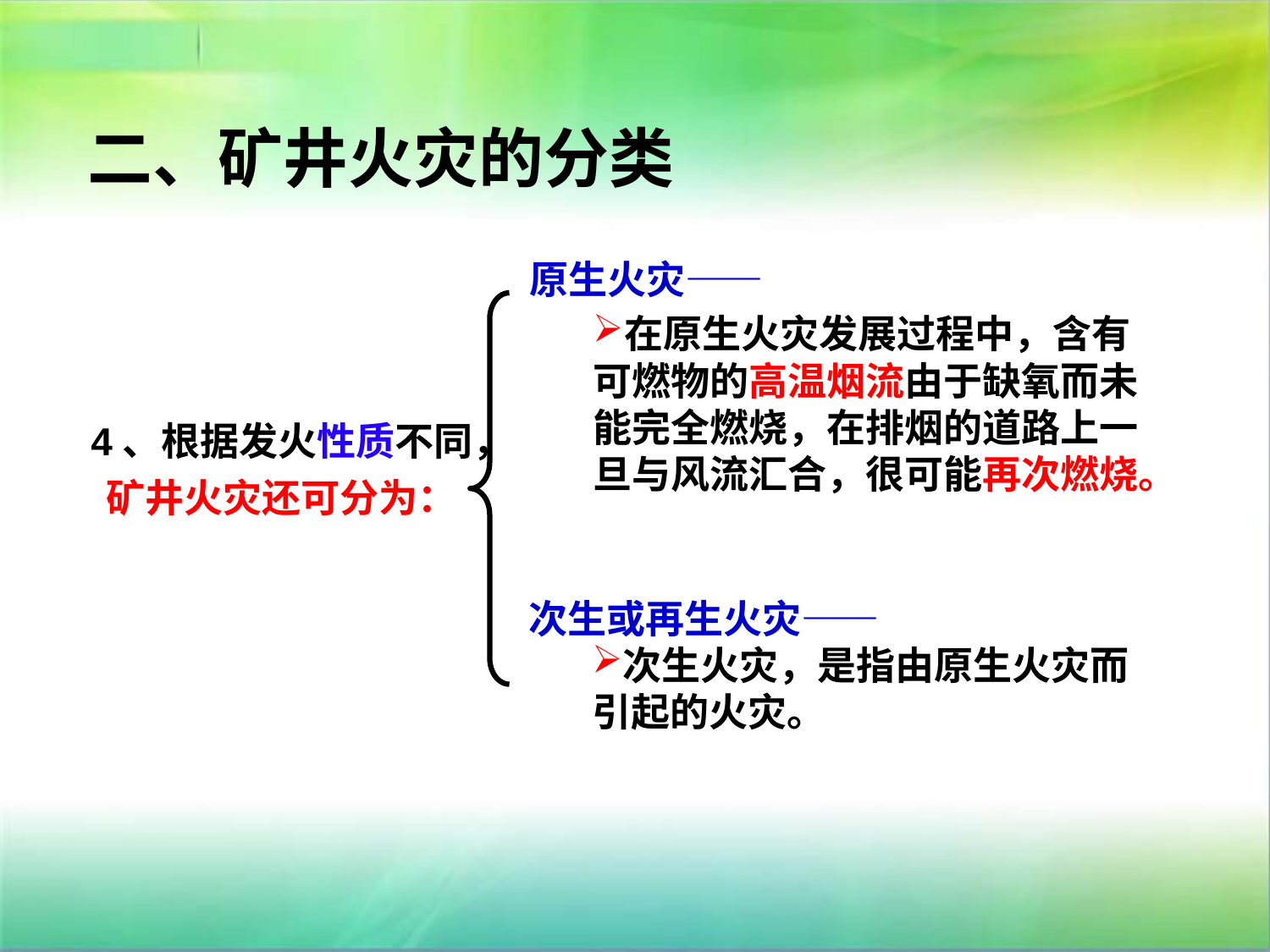

# 二、矿井火灾的分类
原生火灾——
在原生火灾发展过程中，含有可燃物的高温烟流由于缺氧而未能完全燃烧，在排烟的道路上一旦与风流汇合，很可能再次燃烧。

4、根据发火性质不同，矿井火灾还可分为：
次生或再生火灾——
次生火灾，是指由原生火灾而引起的火灾。